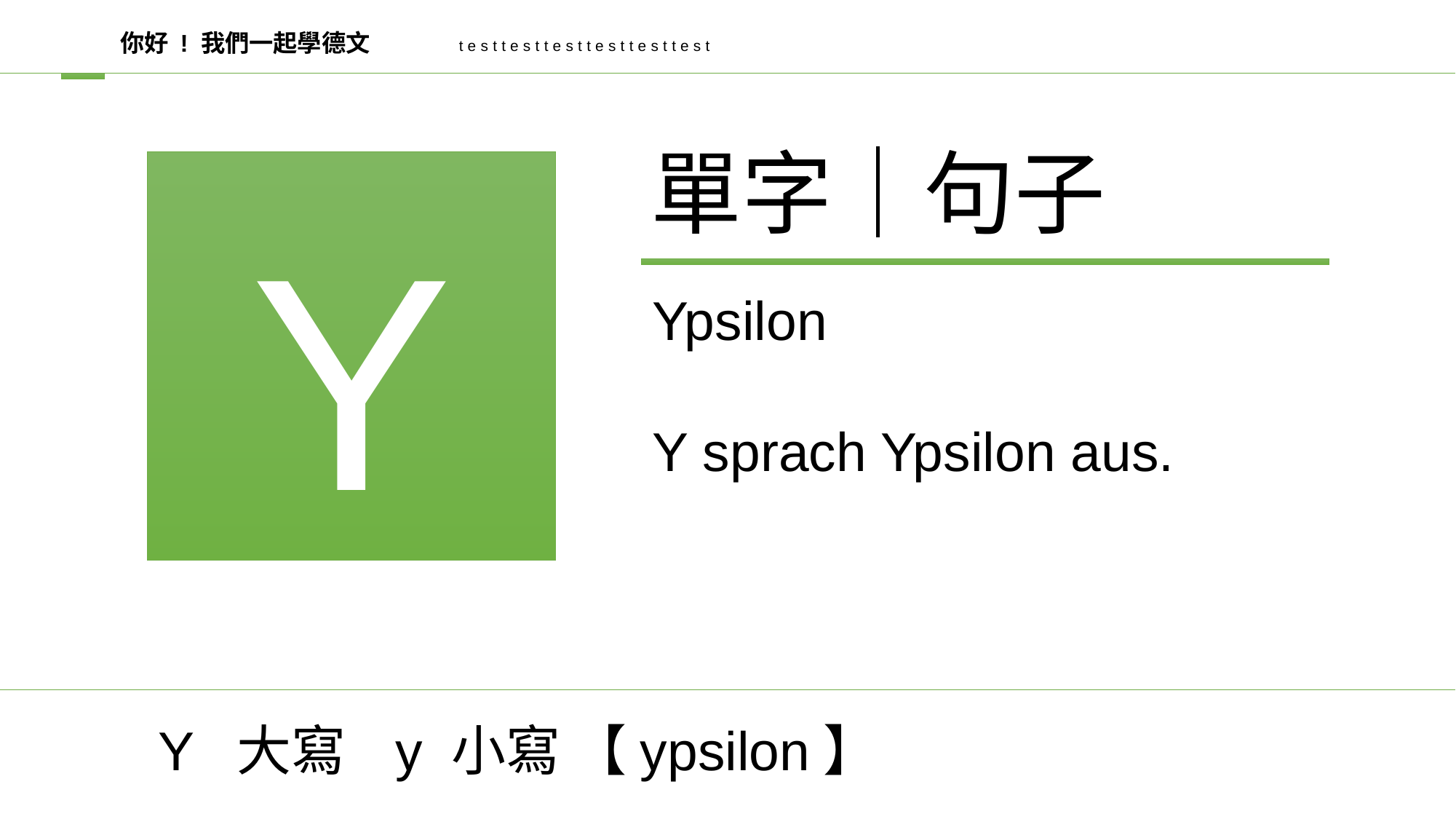

你好 ! 我們一起學德文
testtesttesttesttesttest

單字│句子

Y

Ypsilon

Y sprach Ypsilon aus.

Y  大寫   y 小寫 【ypsilon】